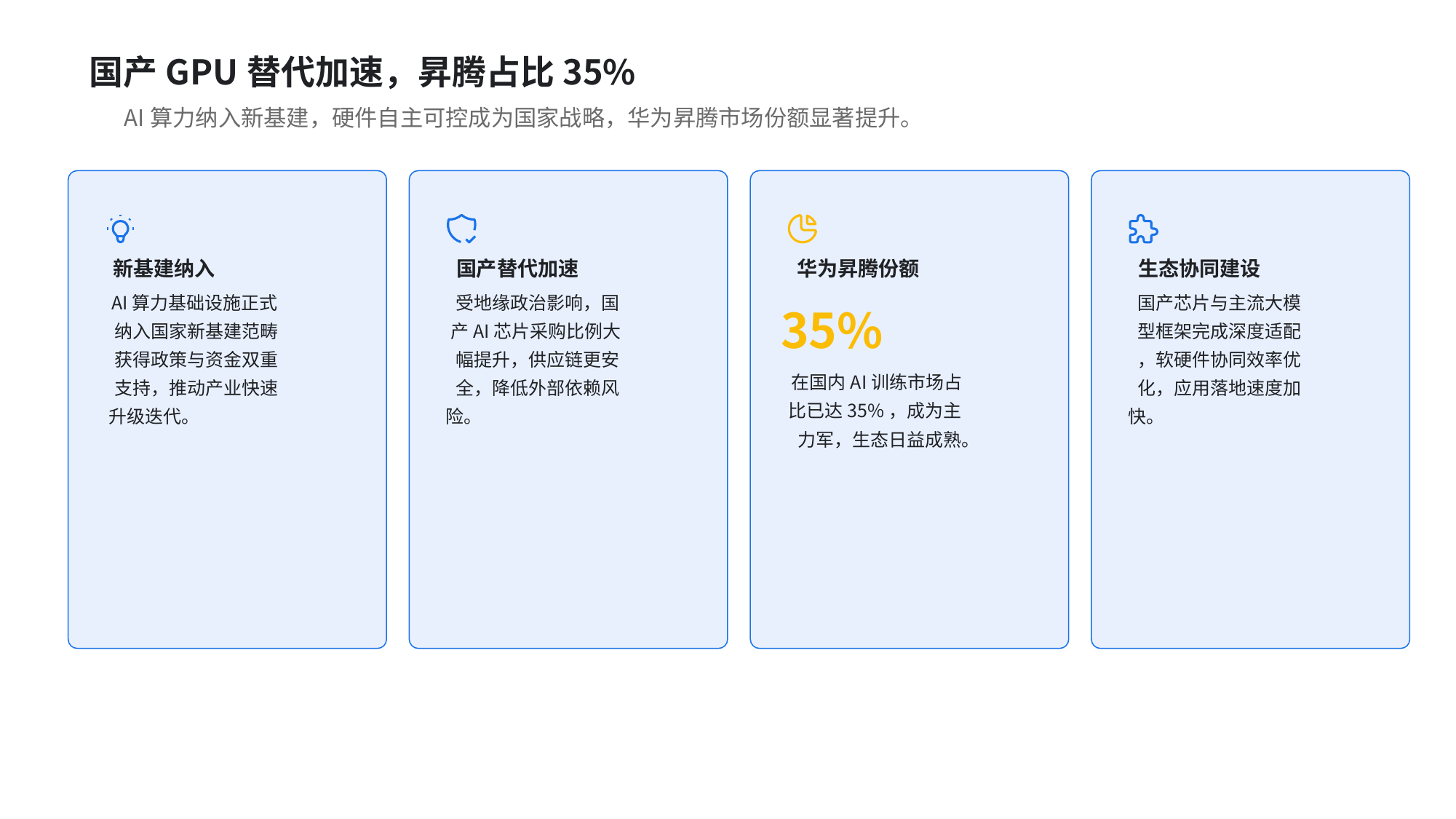

国产GPU替代加速，昇腾占比35%
AI算力纳入新基建，硬件自主可控成为国家战略，华为昇腾市场份额显著提升。

新基建纳入
AI算力基础设施正式
纳入国家新基建范畴
获得政策与资金双重
支持，推动产业快速
升级迭代。

国产替代加速
受地缘政治影响，国
产AI芯片采购比例大
幅提升，供应链更安
全，降低外部依赖风
险。

华为昇腾份额
35%
在国内AI训练市场占
比已达35%，成为主
力军，生态日益成熟。

生态协同建设
国产芯片与主流大模
型框架完成深度适配
，软硬件协同效率优
化，应用落地速度加
快。